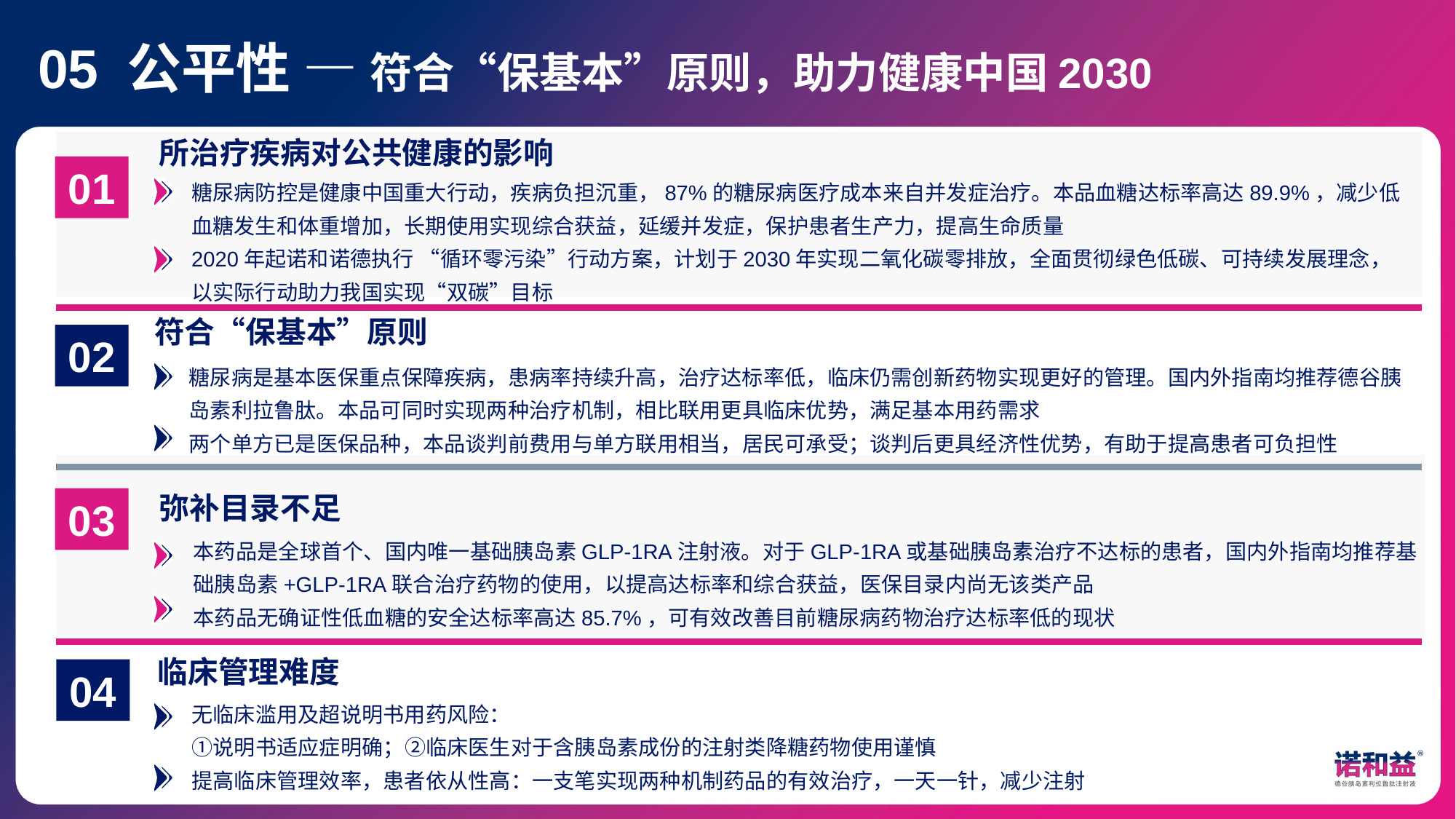

05 公平性 — 符合“保基本”原则，助力健康中国2030
所治疗疾病对公共健康的影响
糖尿病防控是健康中国重大行动，疾病负担沉重，87%的糖尿病医疗成本来自并发症治疗。本品血糖达标率高达89.9%，减少低血糖发生和体重增加，长期使用实现综合获益，延缓并发症，保护患者生产力，提高生命质量
2020年起诺和诺德执行 “循环零污染”行动方案，计划于2030年实现二氧化碳零排放，全面贯彻绿色低碳、可持续发展理念，以实际行动助力我国实现“双碳”目标

01

符合“保基本”原则
糖尿病是基本医保重点保障疾病，患病率持续升高，治疗达标率低，临床仍需创新药物实现更好的管理。国内外指南均推荐德谷胰岛素利拉鲁肽。本品可同时实现两种治疗机制，相比联用更具临床优势，满足基本用药需求
两个单方已是医保品种，本品谈判前费用与单方联用相当，居民可承受；谈判后更具经济性优势，有助于提高患者可负担性

02

弥补目录不足
本药品是全球首个、国内唯一基础胰岛素GLP-1RA注射液。对于GLP-1RA或基础胰岛素治疗不达标的患者，国内外指南均推荐基础胰岛素+GLP-1RA联合治疗药物的使用，以提高达标率和综合获益，医保目录内尚无该类产品
本药品无确证性低血糖的安全达标率高达85.7%，可有效改善目前糖尿病药物治疗达标率低的现状
03

临床管理难度
无临床滥用及超说明书用药风险：
①说明书适应症明确；②临床医生对于含胰岛素成份的注射类降糖药物使用谨慎
提高临床管理效率，患者依从性高：一支笔实现两种机制药品的有效治疗，一天一针，减少注射

04